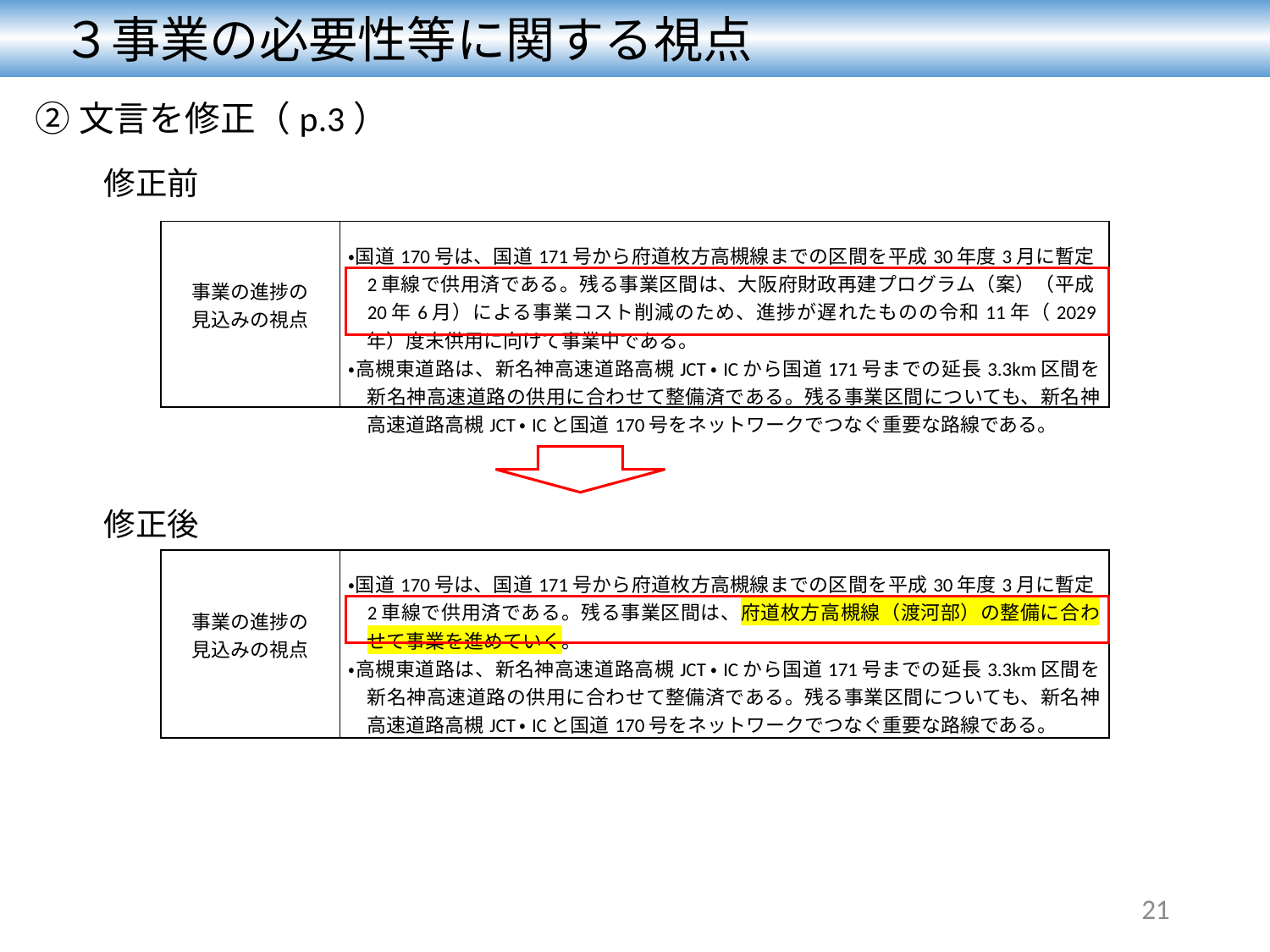

３事業の必要性等に関する視点
②文言を修正（p.3）
修正前
| 事業の進捗の 見込みの視点 | ・国道170号は、国道171号から府道枚方高槻線までの区間を平成30年度3月に暫定2車線で供用済である。残る事業区間は、大阪府財政再建プログラム（案）（平成20年6月）による事業コスト削減のため、進捗が遅れたものの令和11年（2029年）度末供用に向けて事業中である。 ・高槻東道路は、新名神高速道路高槻JCT・ICから国道171号までの延長3.3km区間を新名神高速道路の供用に合わせて整備済である。残る事業区間についても、新名神高速道路高槻JCT・ICと国道170号をネットワークでつなぐ重要な路線である。 |
| --- | --- |

修正後
| 事業の進捗の 見込みの視点 | ・国道170号は、国道171号から府道枚方高槻線までの区間を平成30年度3月に暫定2車線で供用済である。残る事業区間は、府道枚方高槻線（渡河部）の整備に合わせて事業を進めていく。 ・高槻東道路は、新名神高速道路高槻JCT・ICから国道171号までの延長3.3km区間を新名神高速道路の供用に合わせて整備済である。残る事業区間についても、新名神高速道路高槻JCT・ICと国道170号をネットワークでつなぐ重要な路線である。 |
| --- | --- |

21